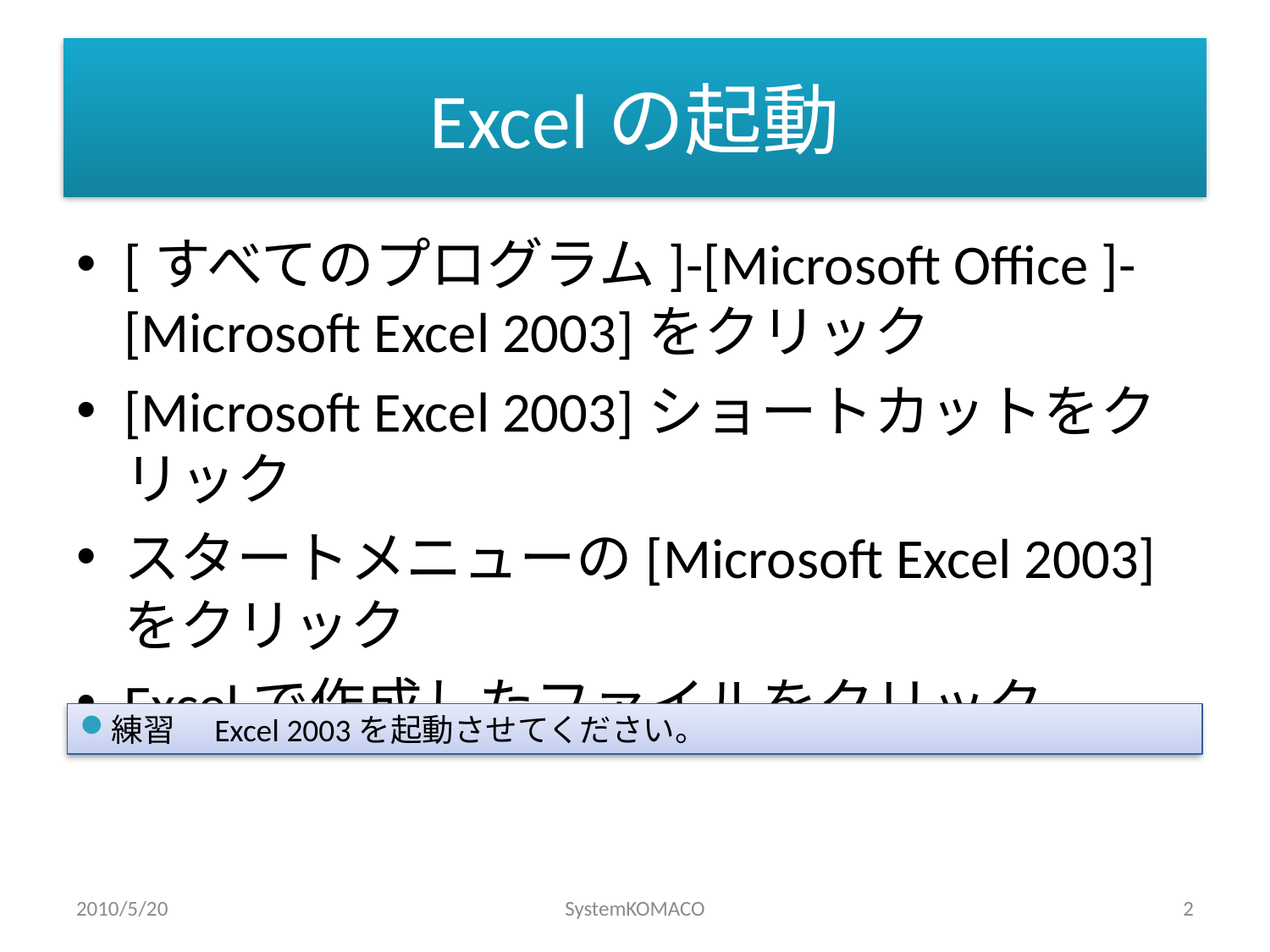

# Excelの起動
[すべてのプログラム]-[Microsoft Office ]-[Microsoft Excel 2003]をクリック
[Microsoft Excel 2003]ショートカットをクリック
スタートメニューの[Microsoft Excel 2003]をクリック
Excelで作成したファイルをクリック
練習　Excel 2003を起動させてください。
2010/5/20
SystemKOMACO
2